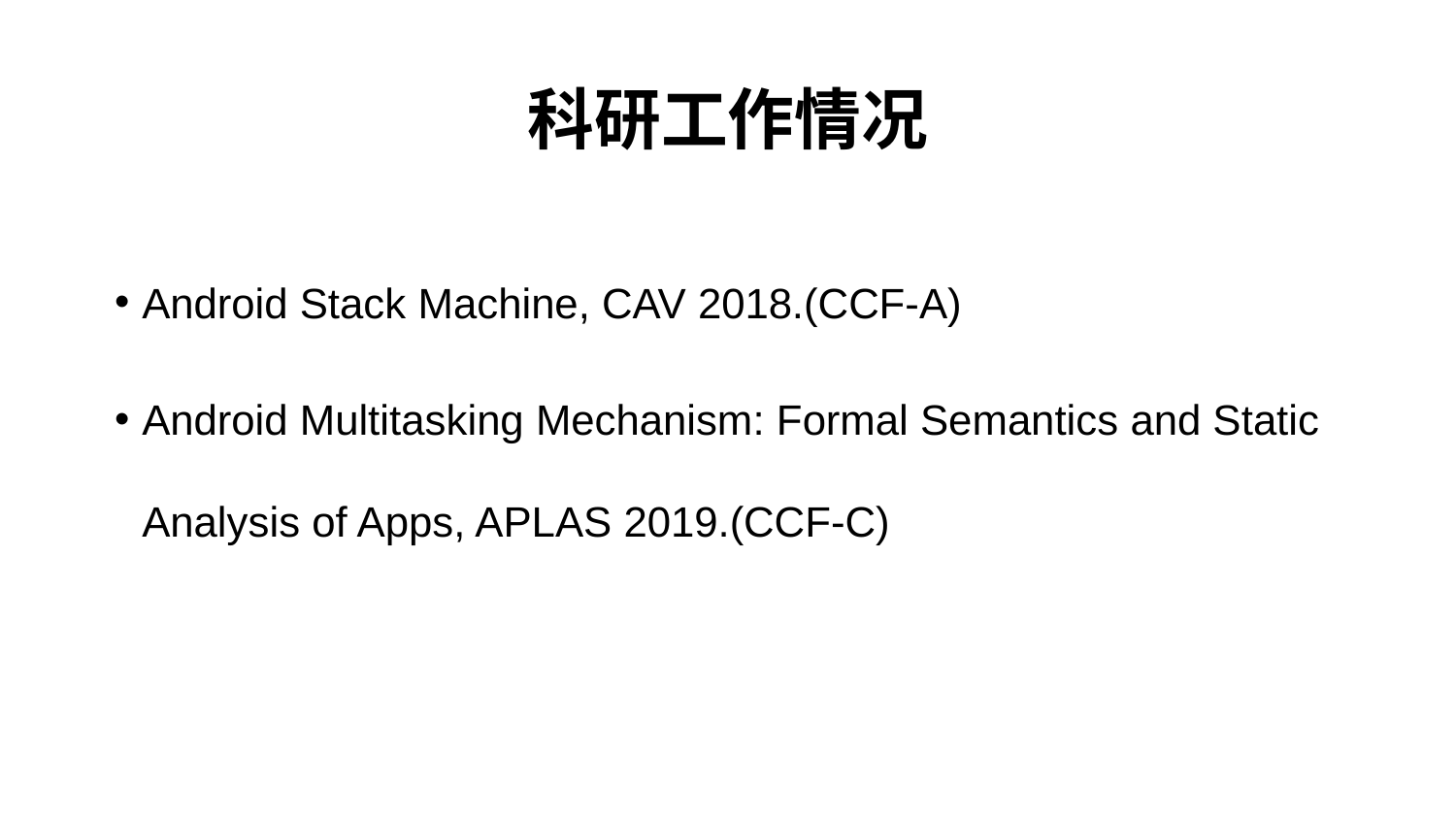

# 科研工作情况
Android Stack Machine, CAV 2018.(CCF-A)
Android Multitasking Mechanism: Formal Semantics and Static Analysis of Apps, APLAS 2019.(CCF-C)